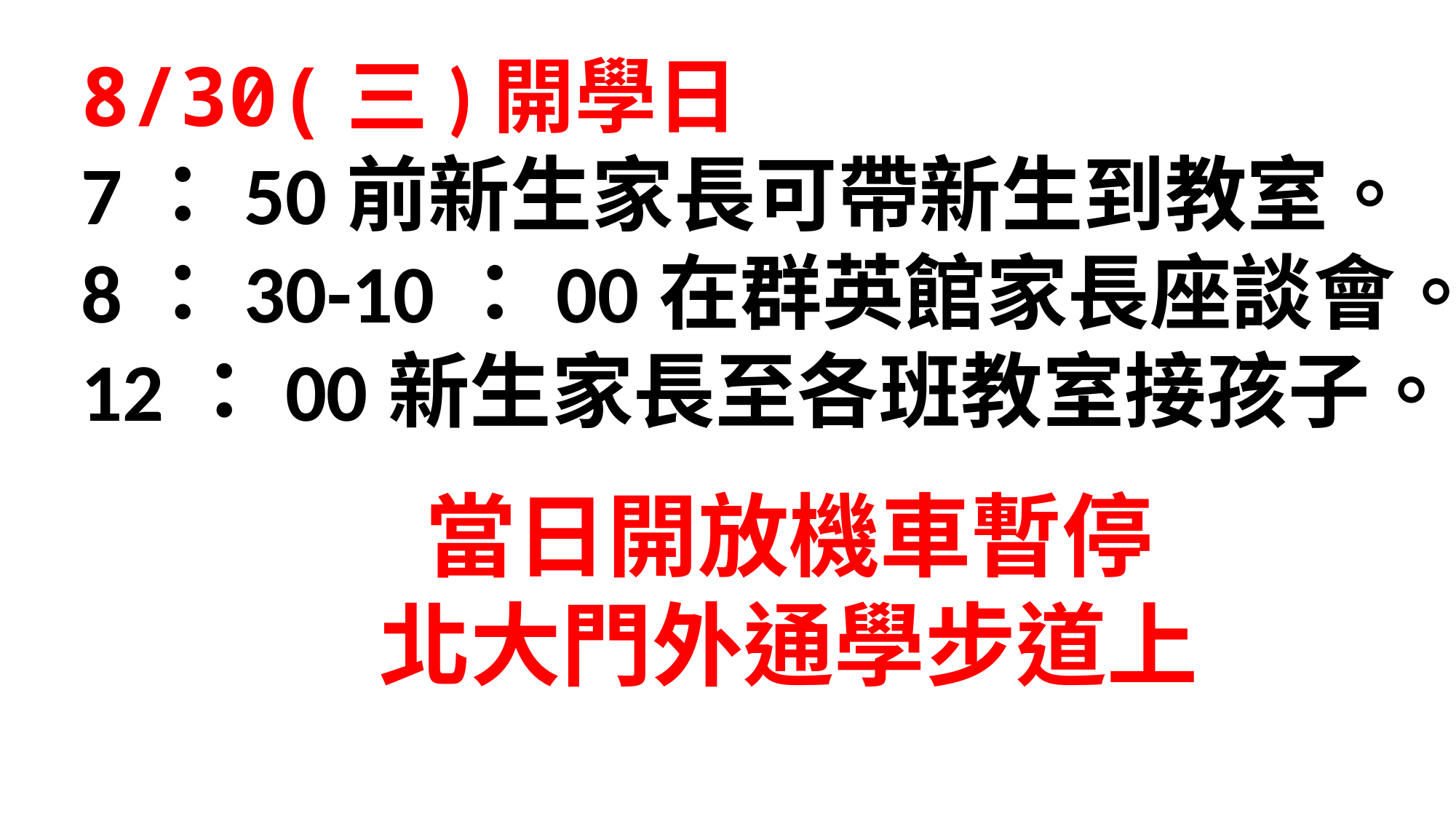

8/30(三)開學日
7：50前新生家長可帶新生到教室。
8：30-10：00在群英館家長座談會。
12：00新生家長至各班教室接孩子。
當日開放機車暫停
北大門外通學步道上